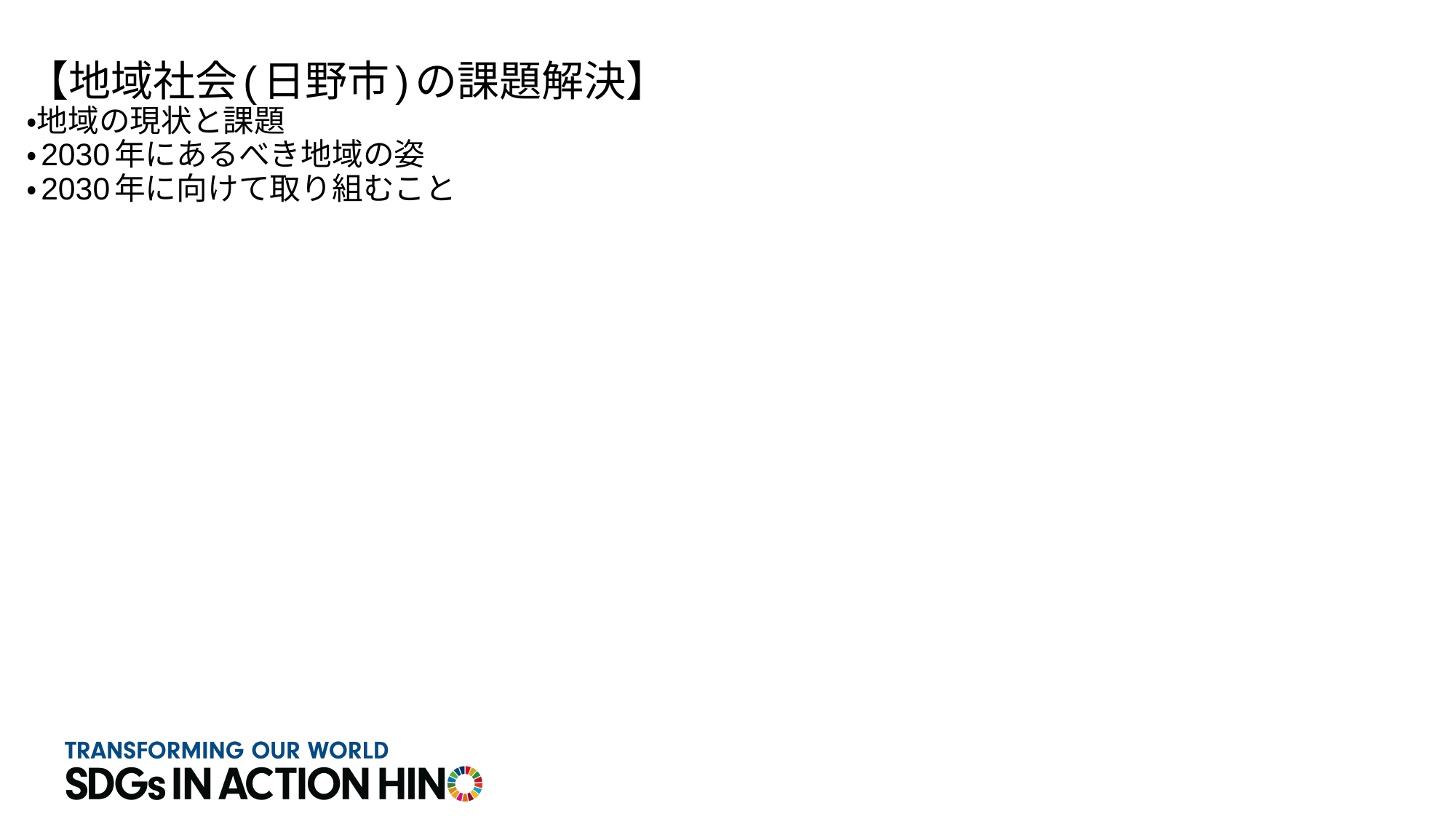

# 【地域社会(日野市)の課題解決】 ・地域の現状と課題 ・2030年にあるべき地域の姿 ・2030年に向けて取り組むこと